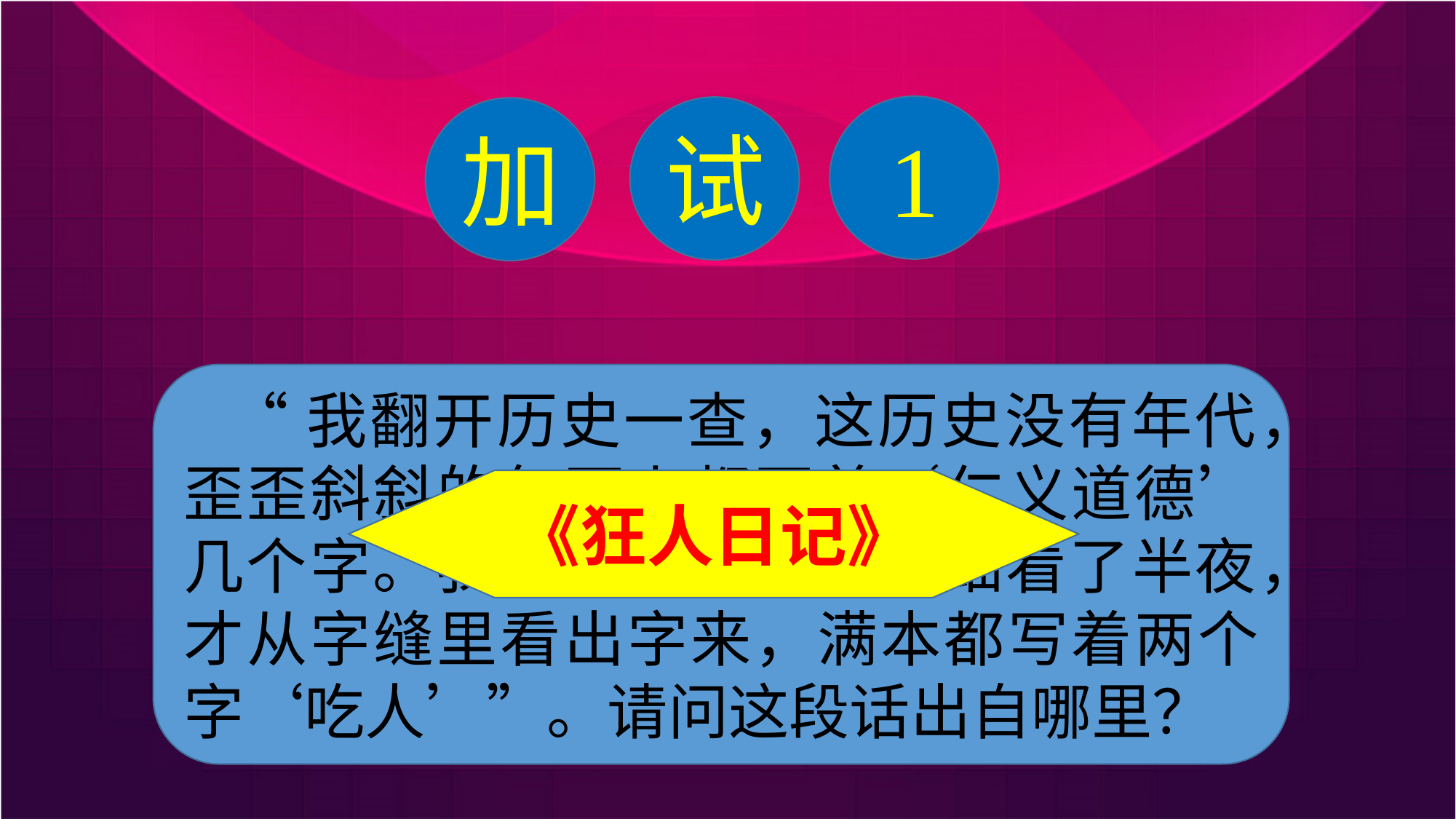

1
试
加
   “我翻开历史一查，这历史没有年代，歪歪斜斜的每页上都写着‘仁义道德’几个字。我横竖睡不着，仔细看了半夜，才从字缝里看出字来，满本都写着两个字‘吃人’”。请问这段话出自哪里？
《狂人日记》